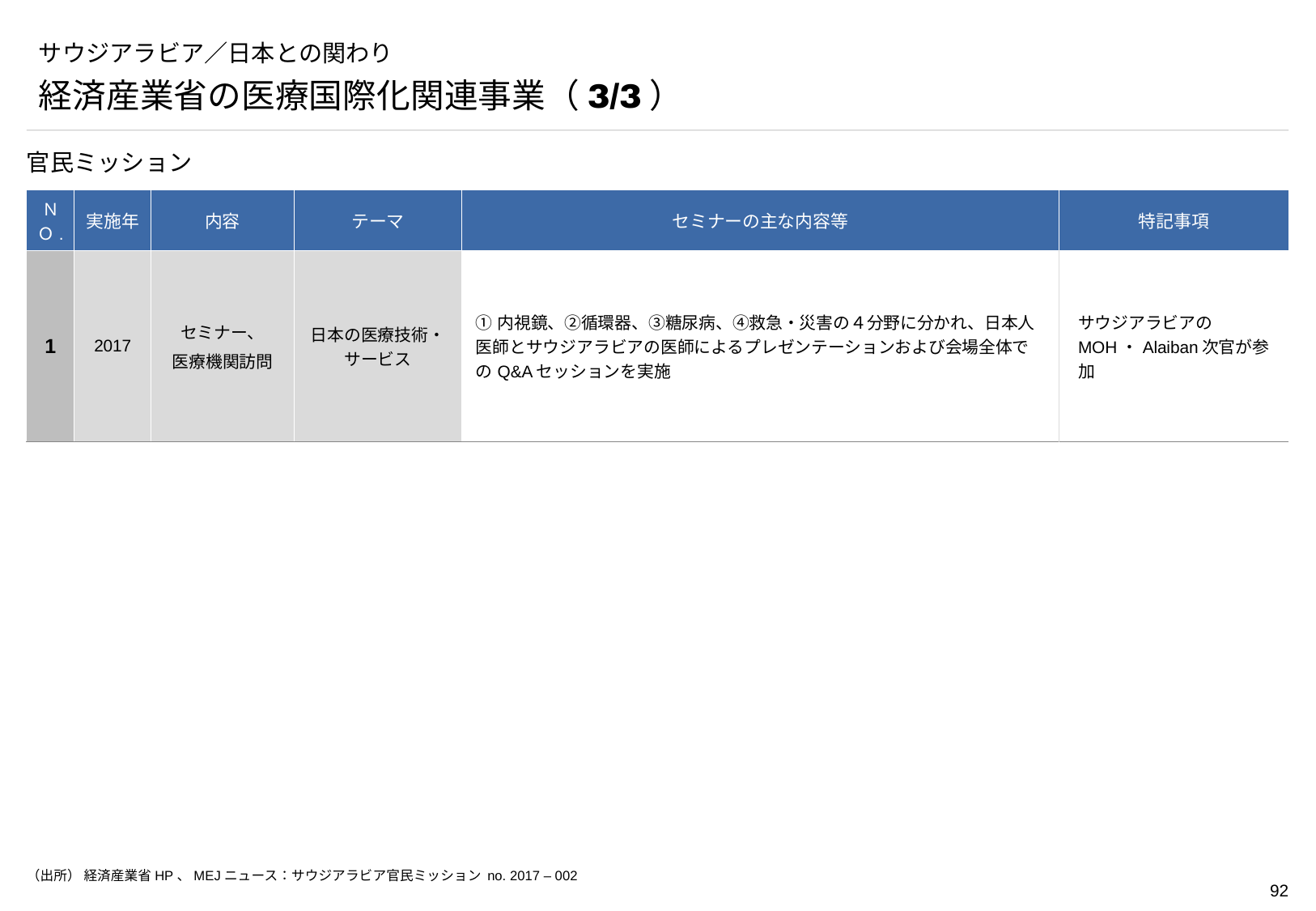

# サウジアラビア／日本との関わり
経済産業省の医療国際化関連事業（3/3）
官民ミッション
| ＮＯ. | 実施年 | 内容 | テーマ | セミナーの主な内容等 | 特記事項 |
| --- | --- | --- | --- | --- | --- |
| 1 | 2017 | セミナー、 医療機関訪問 | 日本の医療技術・サービス | ①内視鏡、②循環器、③糖尿病、④救急・災害の４分野に分かれ、日本人医師とサウジアラビアの医師によるプレゼンテーションおよび会場全体でのQ&Aセッションを実施 | サウジアラビアのMOH・Alaiban次官が参加 |
（出所） 経済産業省HP、MEJニュース：サウジアラビア官民ミッション no. 2017 – 002